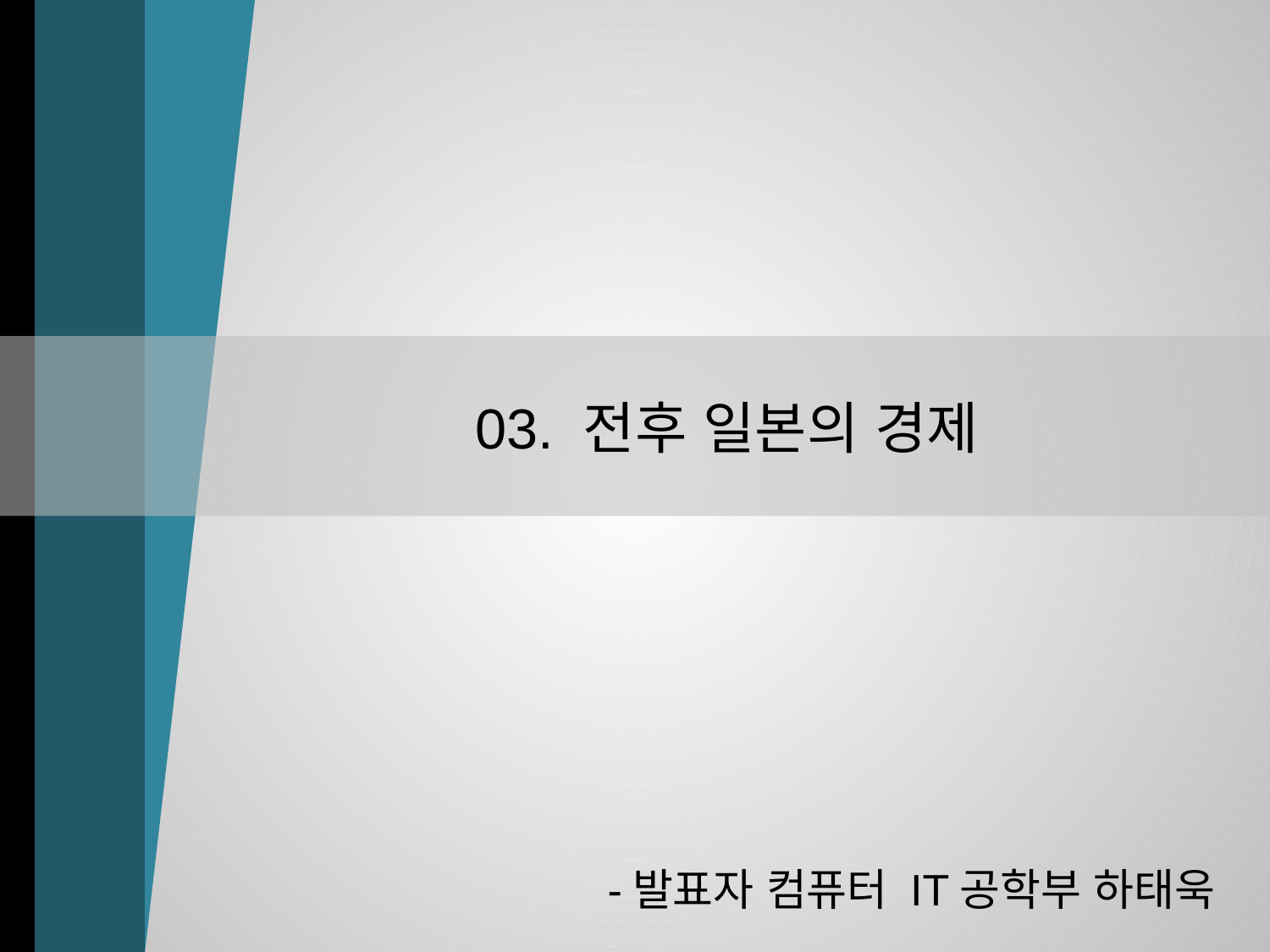

03. 전후 일본의 경제
-발표자 컴퓨터 IT공학부 하태욱